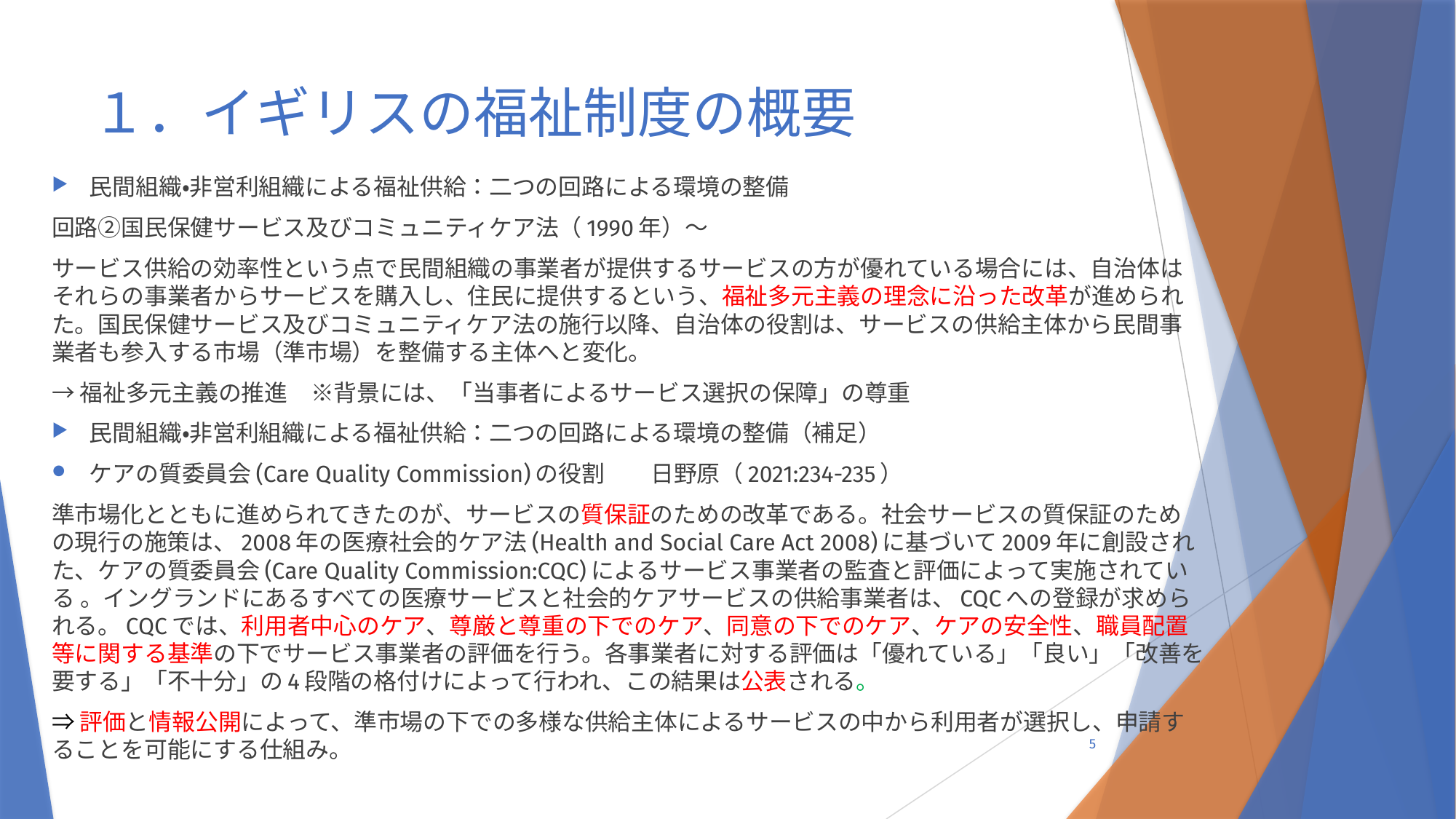

# １．イギリスの福祉制度の概要
民間組織・非営利組織による福祉供給：二つの回路による環境の整備
回路②国民保健サービス及びコミュニティケア法（1990年）～
サービス供給の効率性という点で民間組織の事業者が提供するサービスの方が優れている場合には、自治体はそれらの事業者からサービスを購入し、住民に提供するという、福祉多元主義の理念に沿った改革が進められた。国民保健サービス及びコミュニティケア法の施行以降、自治体の役割は、サービスの供給主体から民間事業者も参入する市場（準市場）を整備する主体へと変化。
→福祉多元主義の推進　※背景には、「当事者によるサービス選択の保障」の尊重
民間組織・非営利組織による福祉供給：二つの回路による環境の整備（補足）
ケアの質委員会(Care Quality Commission)の役割　　日野原（2021:234-235）
準市場化とともに進められてきたのが、サービスの質保証のための改革である。社会サービスの質保証のための現行の施策は、2008年の医療社会的ケア法(Health and Social Care Act 2008)に基づいて2009年に創設された、ケアの質委員会(Care Quality Commission:CQC)によるサービス事業者の監査と評価によって実施されている 。イングランドにあるすべての医療サービスと社会的ケアサービスの供給事業者は、CQCへの登録が求められる。CQCでは、利用者中心のケア、尊厳と尊重の下でのケア、同意の下でのケア、ケアの安全性、職員配置等に関する基準の下でサービス事業者の評価を行う。各事業者に対する評価は「優れている」「良い」「改善を要する」「不十分」の4段階の格付けによって行われ、この結果は公表される。
⇒評価と情報公開によって、準市場の下での多様な供給主体によるサービスの中から利用者が選択し、申請することを可能にする仕組み。

5